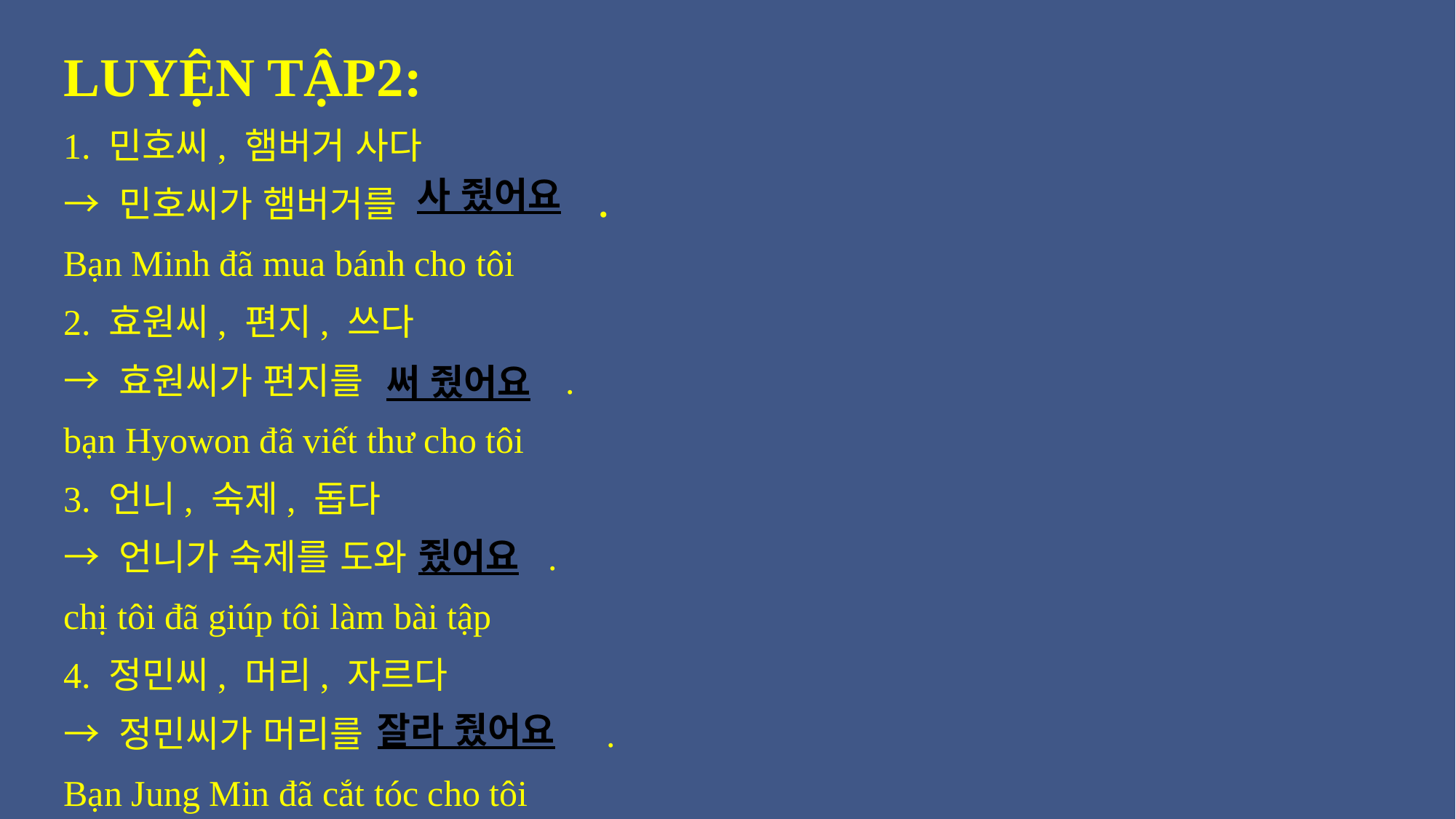

LUYỆN TẬP2:
1. 민호씨, 햄버거 사다
→ 민호씨가 햄버거를                   .
Bạn Minh đã mua bánh cho tôi
2. 효원씨, 편지, 쓰다
→ 효원씨가 편지를                   .
bạn Hyowon đã viết thư cho tôi
3. 언니, 숙제, 돕다
→ 언니가 숙제를 도와             .
chị tôi đã giúp tôi làm bài tập
4. 정민씨, 머리, 자르다
→ 정민씨가 머리를                       .
Bạn Jung Min đã cắt tóc cho tôi
사 줬어요
써 줬어요
줬어요
잘라 줬어요